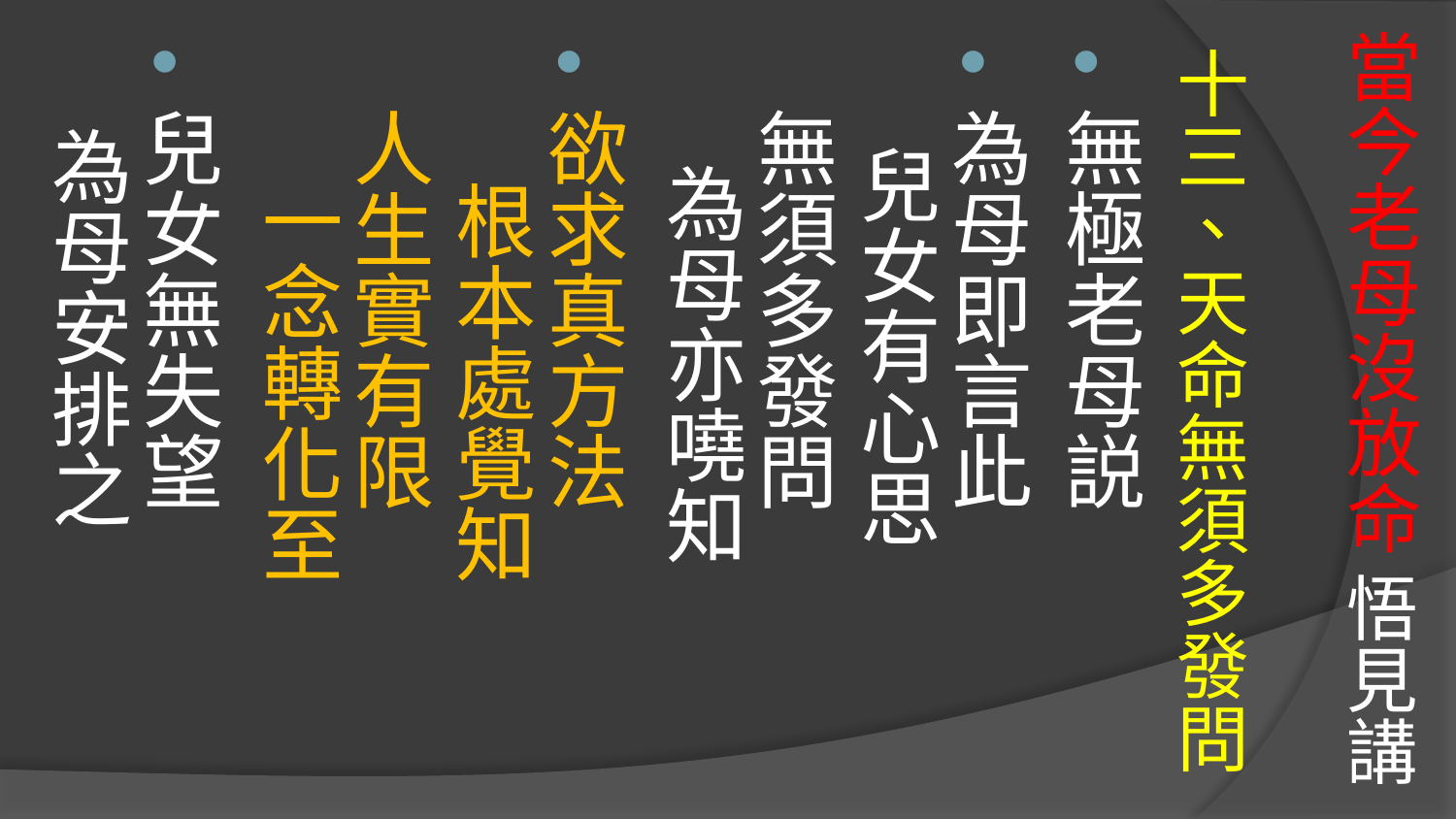

# 當今老母沒放命 悟見講
十三、天命無須多發問
無極老母説
為母即言此                 兒女有心思
無須多發問                  為母亦嘵知
欲求真方法                   根本處覺知
人生實有限                   一念轉化至
兒女無失望                為母安排之